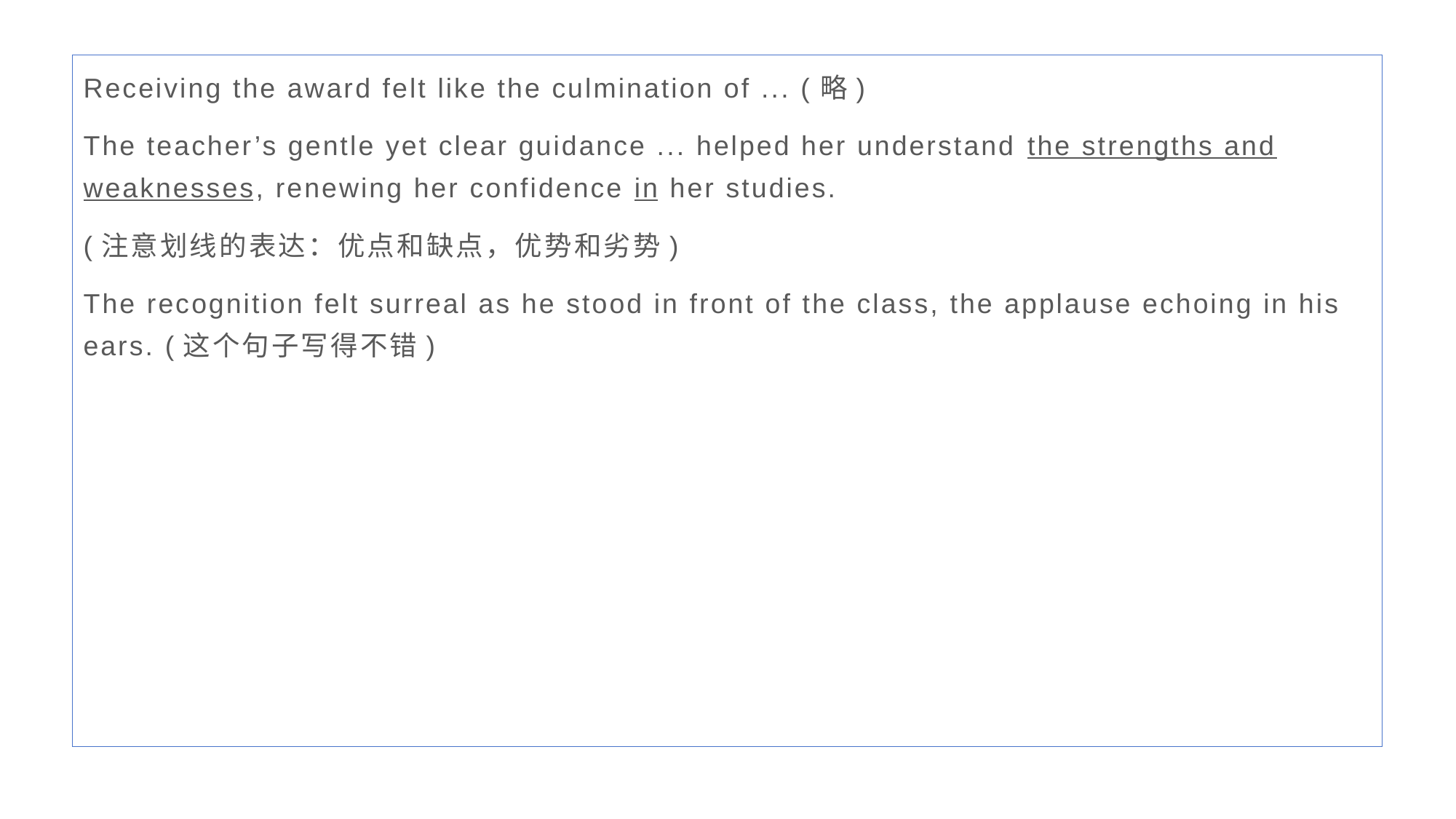

Receiving the award felt like the culmination of ... (略)
The teacher’s gentle yet clear guidance ... helped her understand the strengths and weaknesses, renewing her confidence in her studies.
(注意划线的表达：优点和缺点，优势和劣势)
The recognition felt surreal as he stood in front of the class, the applause echoing in his ears. (这个句子写得不错)